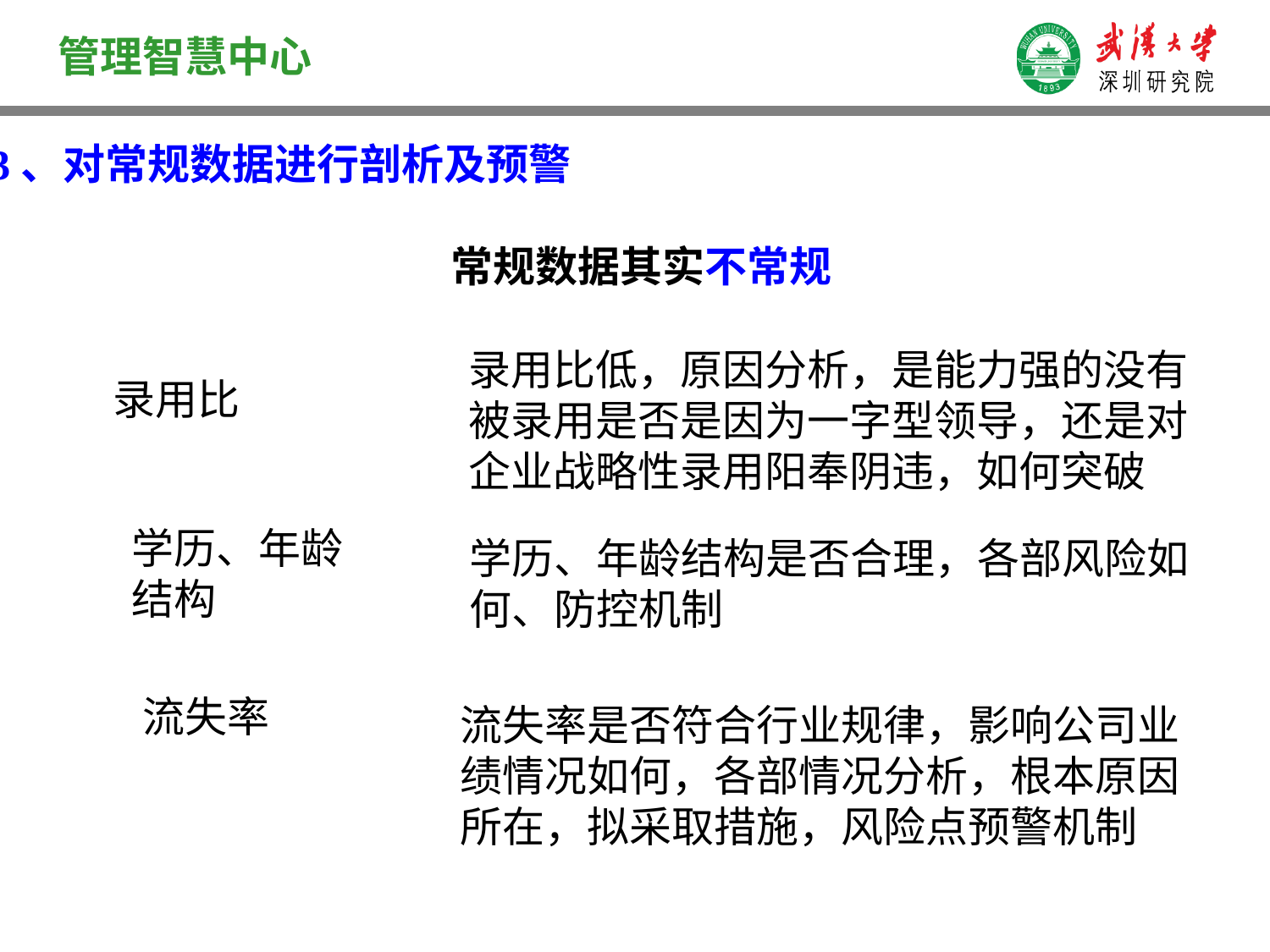

3、对常规数据进行剖析及预警
常规数据其实不常规
录用比低，原因分析，是能力强的没有被录用是否是因为一字型领导，还是对企业战略性录用阳奉阴违，如何突破
录用比
学历、年龄结构
学历、年龄结构是否合理，各部风险如何、防控机制
流失率
流失率是否符合行业规律，影响公司业绩情况如何，各部情况分析，根本原因所在，拟采取措施，风险点预警机制